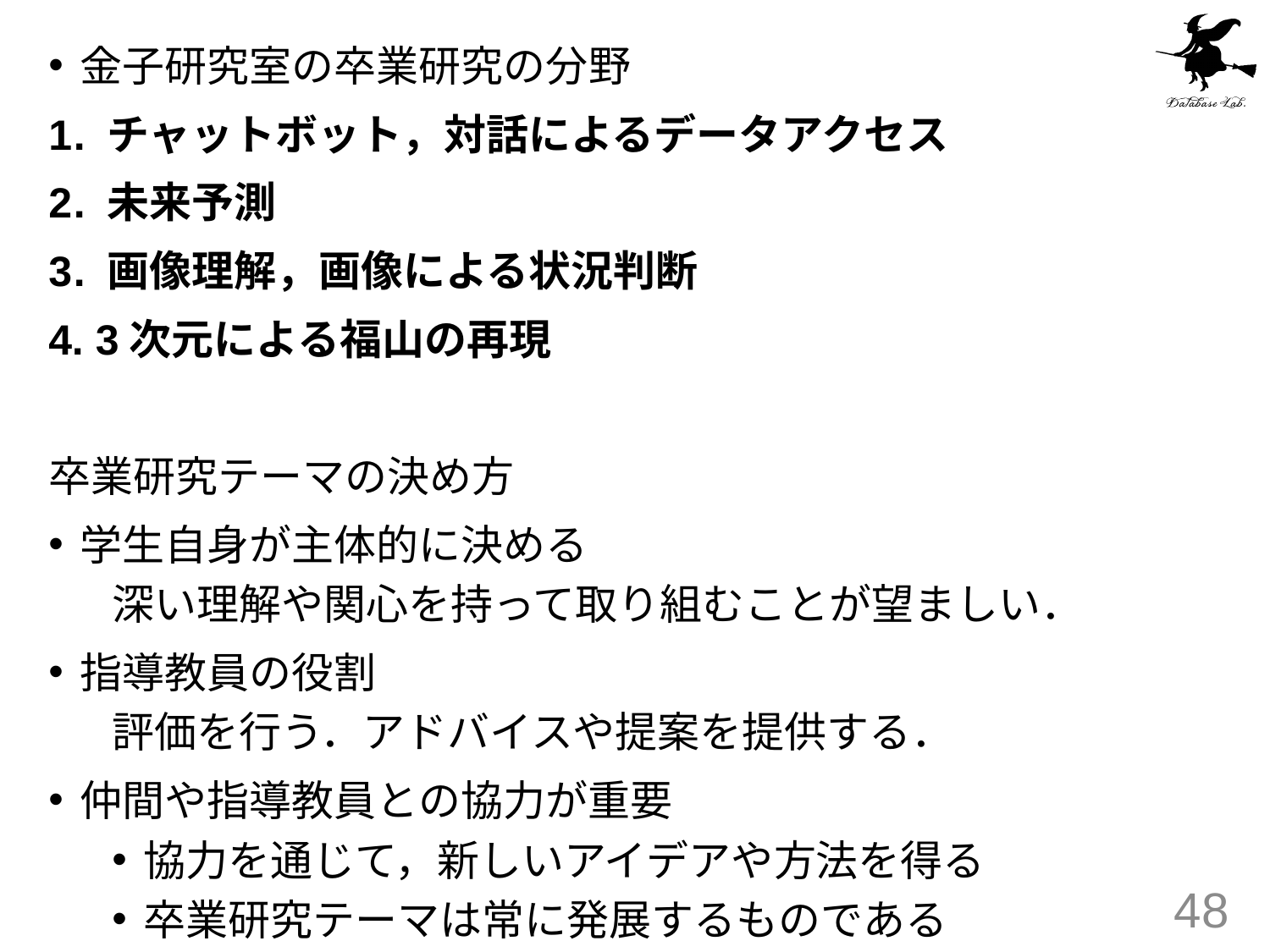

金子研究室の卒業研究の分野
 チャットボット，対話によるデータアクセス
 未来予測
 画像理解，画像による状況判断
 3次元による福山の再現

卒業研究テーマの決め方
学生自身が主体的に決める
深い理解や関心を持って取り組むことが望ましい．
指導教員の役割
評価を行う．アドバイスや提案を提供する．
仲間や指導教員との協力が重要
協力を通じて，新しいアイデアや方法を得る
卒業研究テーマは常に発展するものである

48